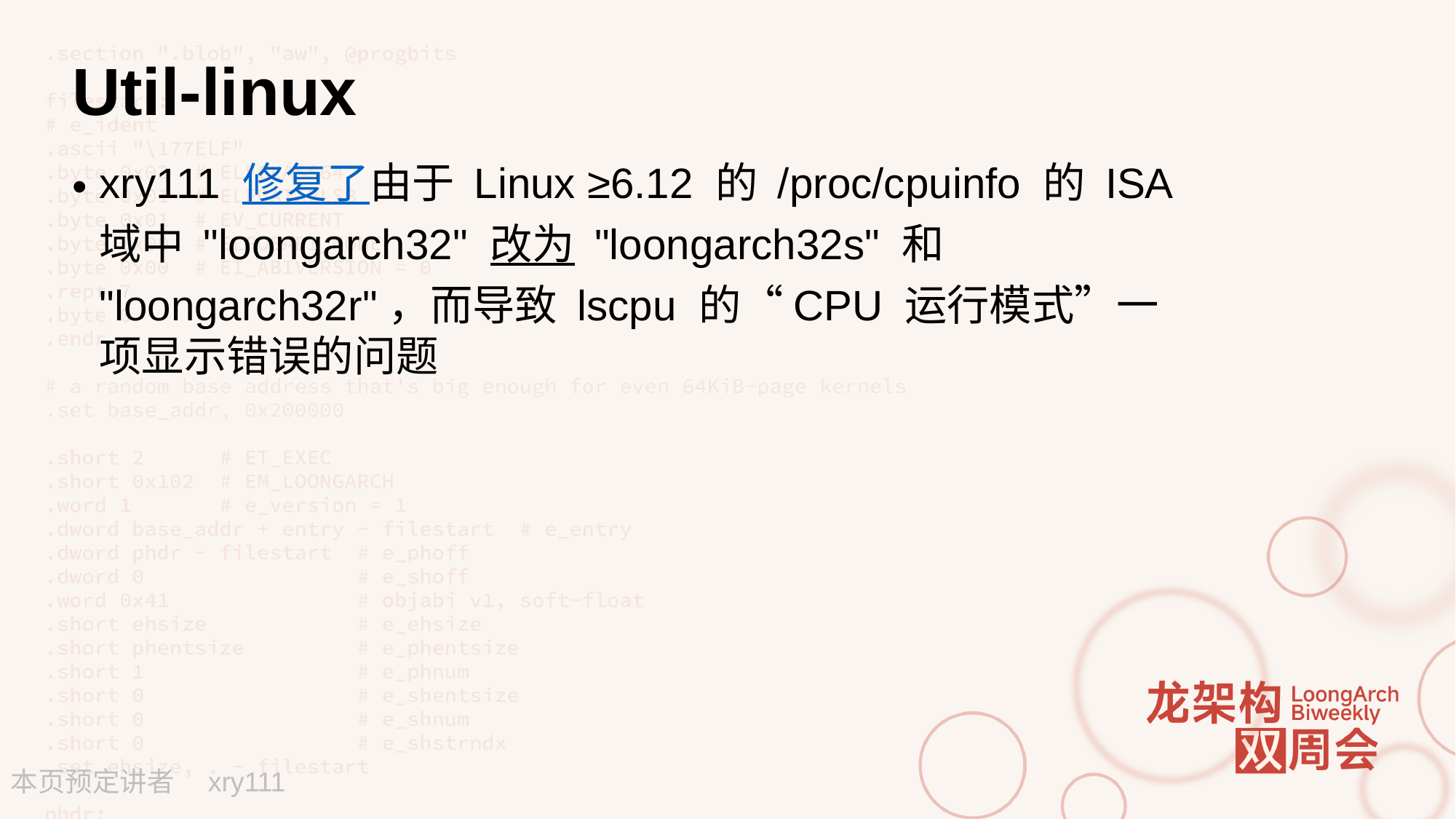

# Util-linux
xry111 修复了由于 Linux ≥6.12 的 /proc/cpuinfo 的 ISA 域中 "loongarch32" 改为 "loongarch32s" 和 "loongarch32r"，而导致 lscpu 的“CPU 运行模式”一项显示错误的问题
xry111